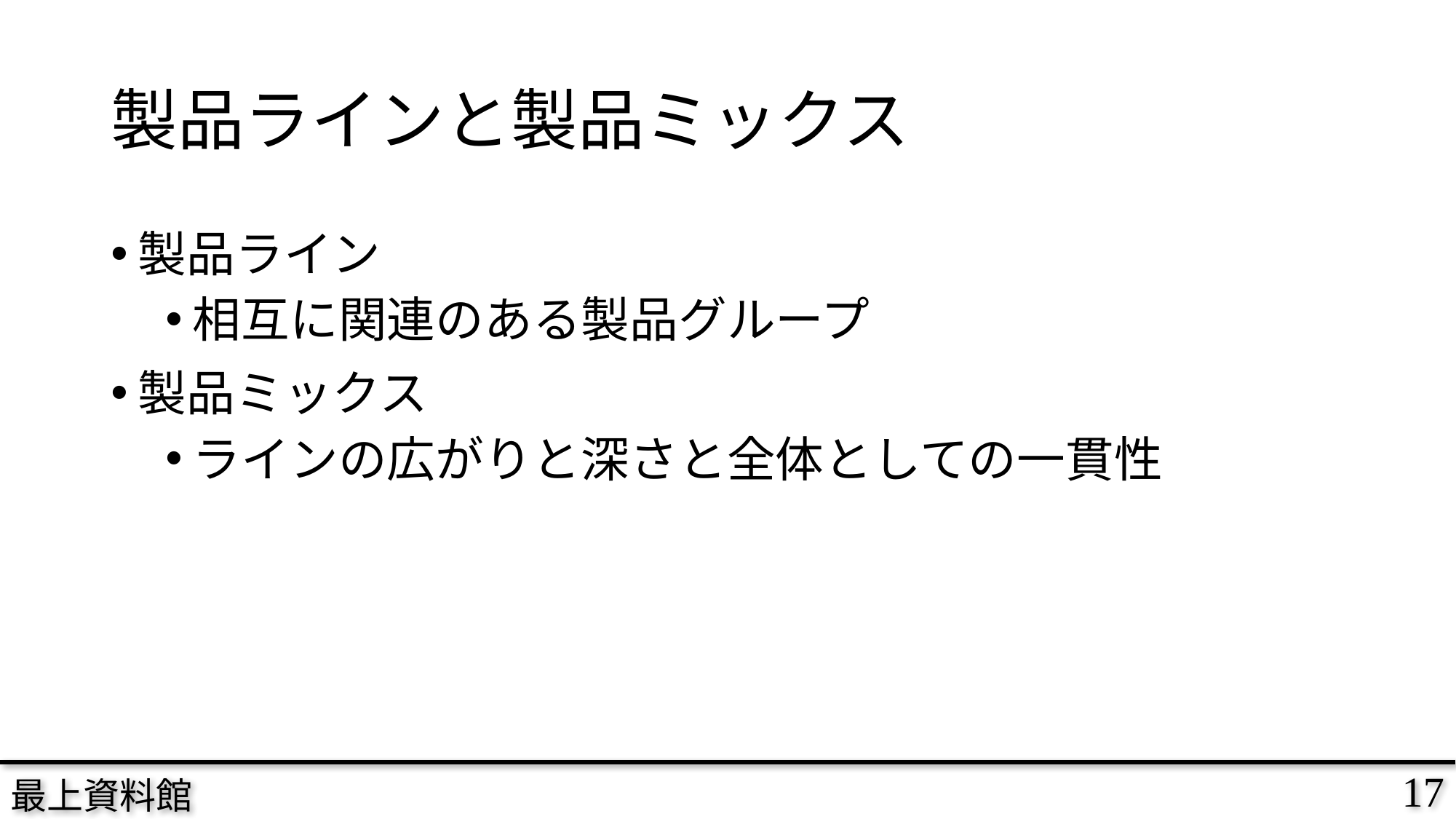

# 製品ラインと製品ミックス
製品ライン
相互に関連のある製品グループ
製品ミックス
ラインの広がりと深さと全体としての一貫性